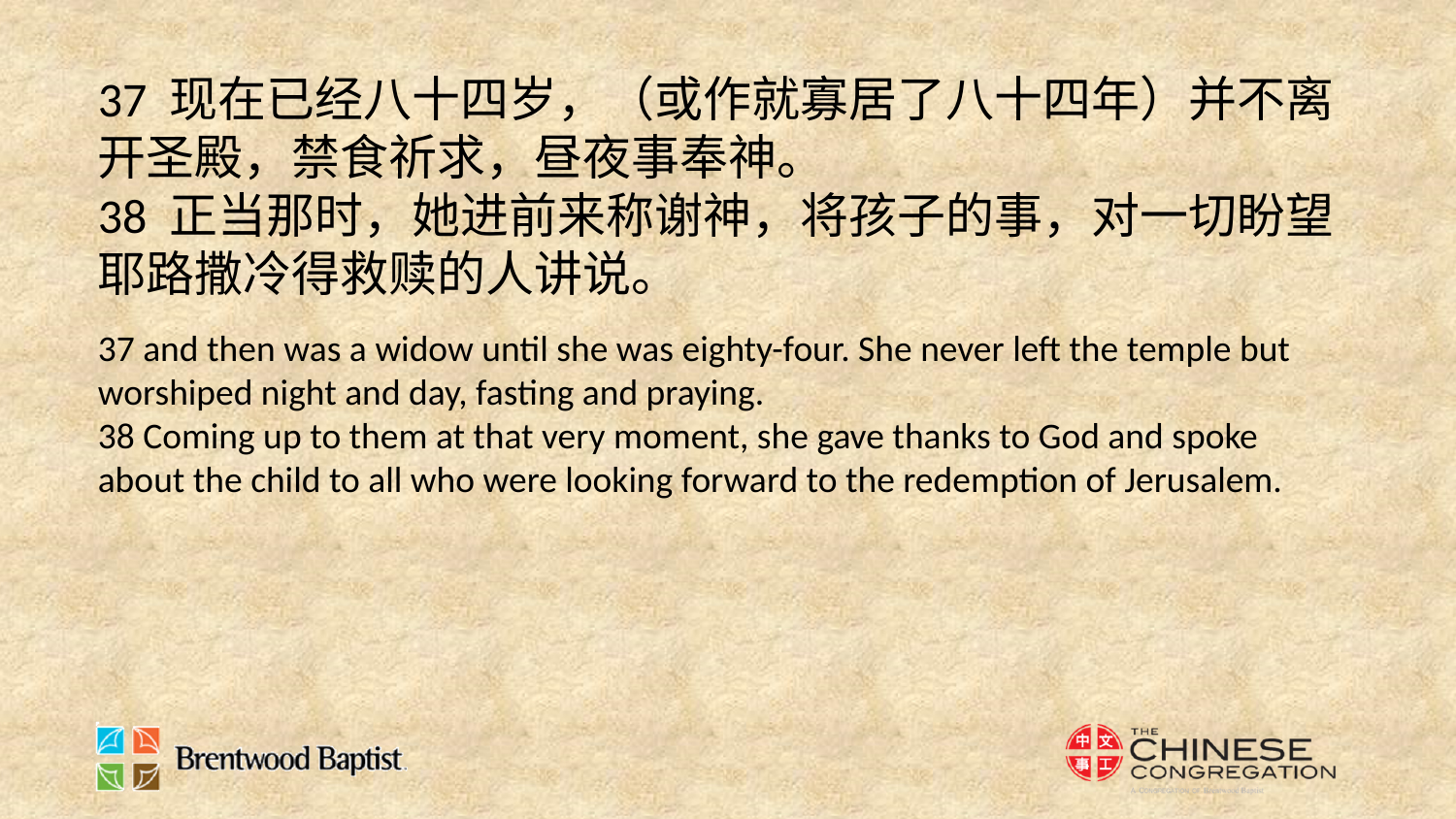

37 现在已经八十四岁，（或作就寡居了八十四年）并不离开圣殿，禁食祈求，昼夜事奉神。
38 正当那时，她进前来称谢神，将孩子的事，对一切盼望耶路撒冷得救赎的人讲说。

37 and then was a widow until she was eighty-four. She never left the temple but worshiped night and day, fasting and praying.
38 Coming up to them at that very moment, she gave thanks to God and spoke about the child to all who were looking forward to the redemption of Jerusalem.